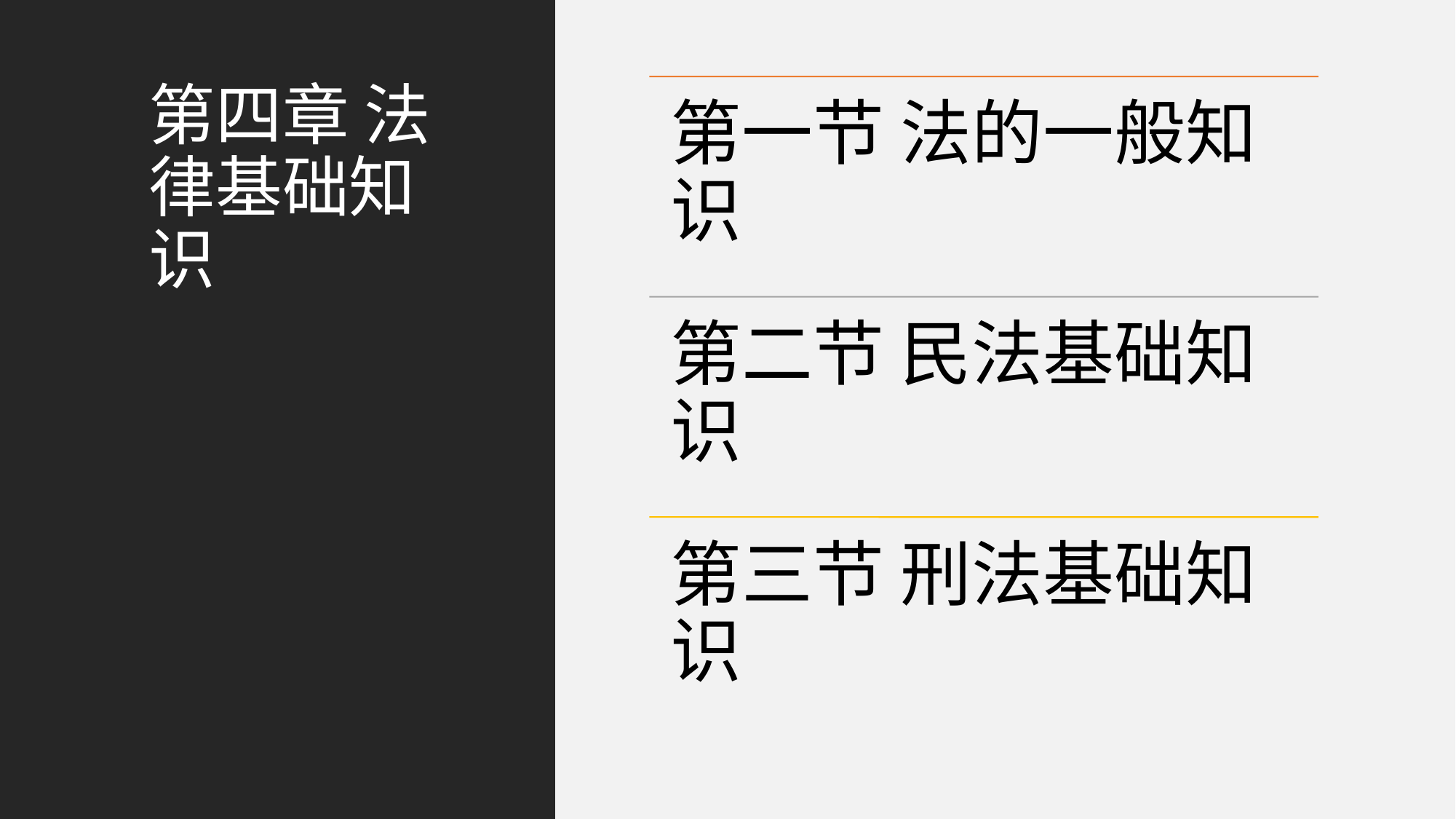

# 第四章 法律基础知识
第一节 法的一般知识
第二节 民法基础知识
第三节 刑法基础知识